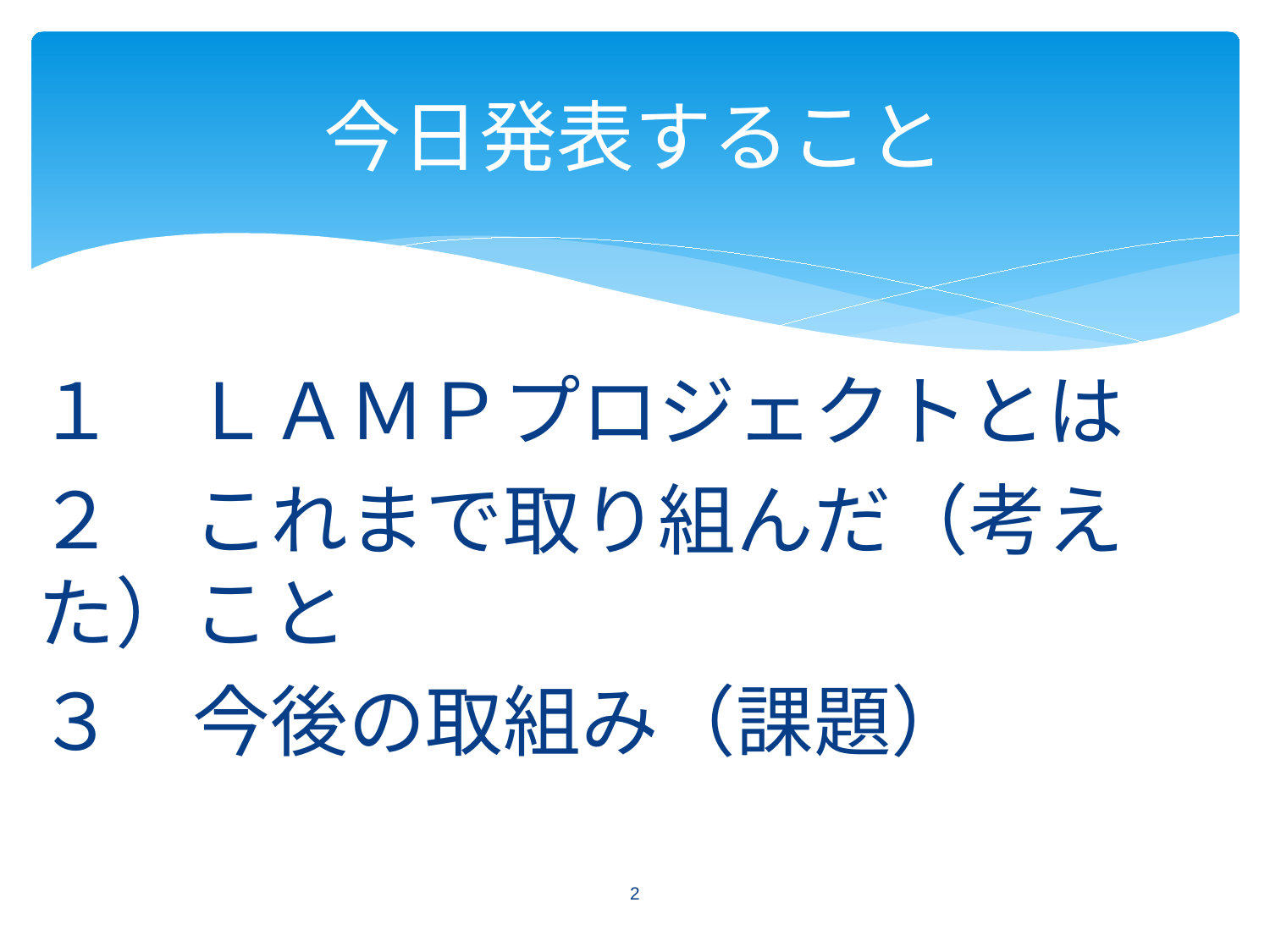

# 今日発表すること
１　ＬＡＭＰプロジェクトとは
２　これまで取り組んだ（考えた）こと
３　今後の取組み（課題）
2